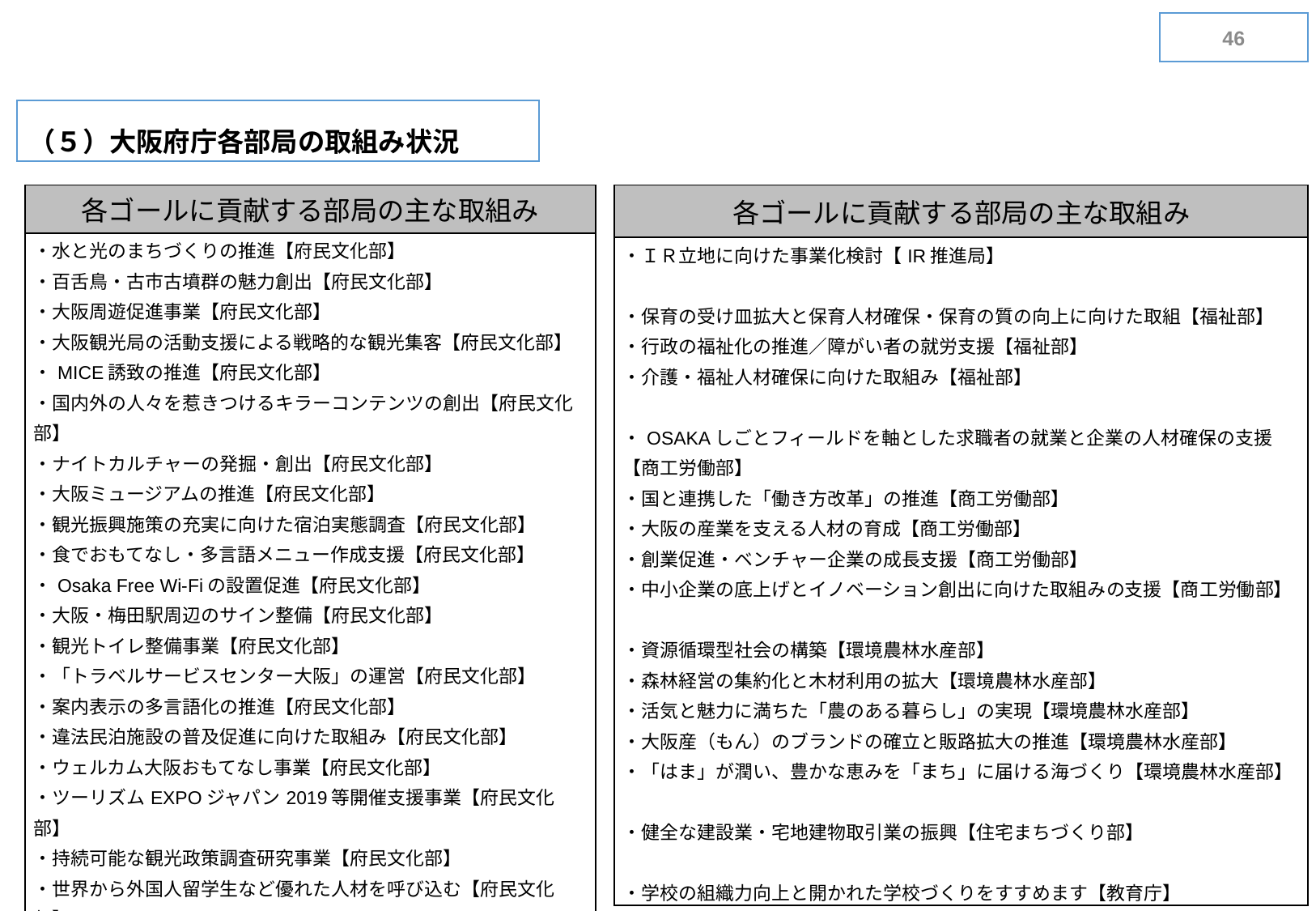

46
（５）大阪府庁各部局の取組み状況
| 各ゴールに貢献する部局の主な取組み |
| --- |
| ・水と光のまちづくりの推進【府民文化部】 ・百舌鳥・古市古墳群の魅力創出【府民文化部】 ・大阪周遊促進事業【府民文化部】 ・大阪観光局の活動支援による戦略的な観光集客【府民文化部】 ・MICE誘致の推進【府民文化部】 ・国内外の人々を惹きつけるキラーコンテンツの創出【府民文化部】 ・ナイトカルチャーの発掘・創出【府民文化部】 ・大阪ミュージアムの推進【府民文化部】 ・観光振興施策の充実に向けた宿泊実態調査【府民文化部】 ・食でおもてなし・多言語メニュー作成支援【府民文化部】 ・Osaka Free Wi-Fiの設置促進【府民文化部】 ・大阪・梅田駅周辺のサイン整備【府民文化部】 ・観光トイレ整備事業【府民文化部】 ・「トラベルサービスセンター大阪」の運営【府民文化部】 ・案内表示の多言語化の推進【府民文化部】 ・違法民泊施設の普及促進に向けた取組み【府民文化部】 ・ウェルカム大阪おもてなし事業【府民文化部】 ・ツーリズムEXPOジャパン2019等開催支援事業【府民文化部】 ・持続可能な観光政策調査研究事業【府民文化部】 ・世界から外国人留学生など優れた人材を呼び込む【府民文化部】 ・外国公館を活用した国際交流機能の強化【府民文化部】 |
| 各ゴールに貢献する部局の主な取組み |
| --- |
| ・ＩＲ立地に向けた事業化検討【IR推進局】 ・保育の受け皿拡大と保育人材確保・保育の質の向上に向けた取組【福祉部】 ・行政の福祉化の推進／障がい者の就労支援【福祉部】 ・介護・福祉人材確保に向けた取組み【福祉部】 ・OSAKAしごとフィールドを軸とした求職者の就業と企業の人材確保の支援【商工労働部】 ・国と連携した「働き方改革」の推進【商工労働部】 ・大阪の産業を支える人材の育成【商工労働部】 ・創業促進・ベンチャー企業の成長支援【商工労働部】 ・中小企業の底上げとイノベーション創出に向けた取組みの支援【商工労働部】 ・資源循環型社会の構築【環境農林水産部】 ・森林経営の集約化と木材利用の拡大【環境農林水産部】 ・活気と魅力に満ちた「農のある暮らし」の実現【環境農林水産部】 ・大阪産（もん）のブランドの確立と販路拡大の推進【環境農林水産部】 ・「はま」が潤い、豊かな恵みを「まち」に届ける海づくり【環境農林水産部】 ・健全な建設業・宅地建物取引業の振興【住宅まちづくり部】 ・学校の組織力向上と開かれた学校づくりをすすめます【教育庁】 |